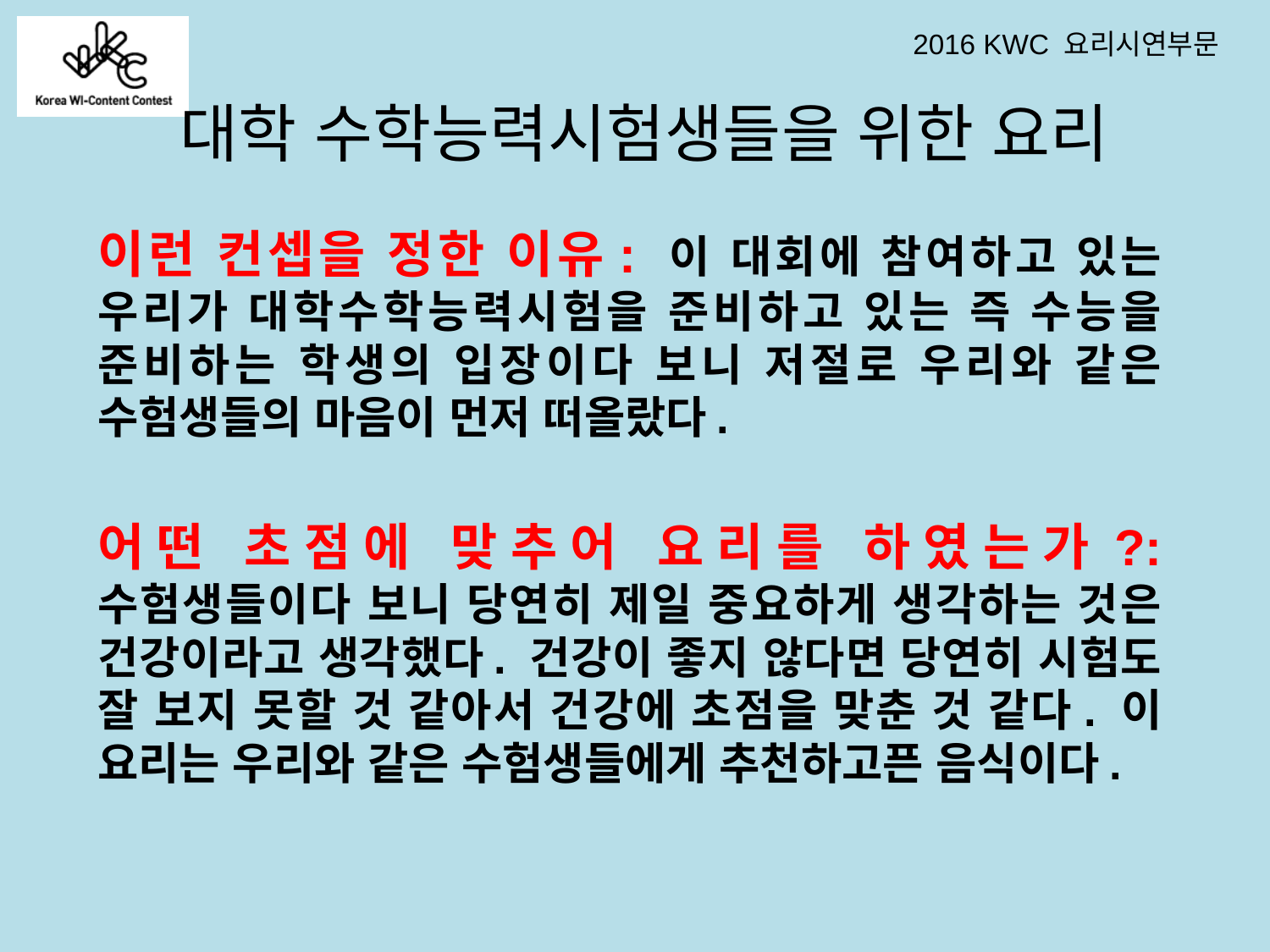

# 대학 수학능력시험생들을 위한 요리
이런 컨셉을 정한 이유: 이 대회에 참여하고 있는 우리가 대학수학능력시험을 준비하고 있는 즉 수능을 준비하는 학생의 입장이다 보니 저절로 우리와 같은 수험생들의 마음이 먼저 떠올랐다.

어떤 초점에 맞추어 요리를 하였는가?: 수험생들이다 보니 당연히 제일 중요하게 생각하는 것은 건강이라고 생각했다. 건강이 좋지 않다면 당연히 시험도 잘 보지 못할 것 같아서 건강에 초점을 맞춘 것 같다. 이 요리는 우리와 같은 수험생들에게 추천하고픈 음식이다.